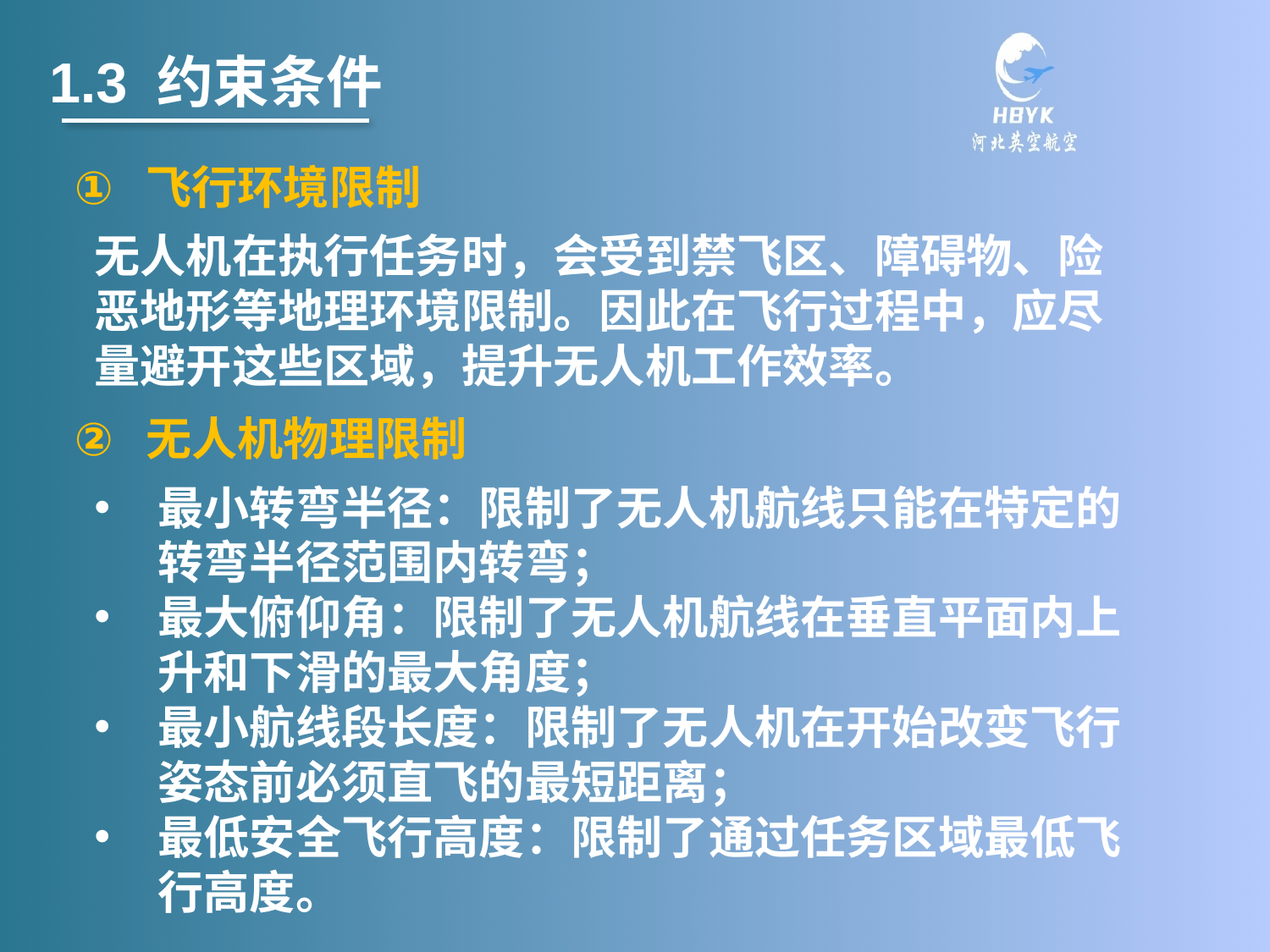

1.3 约束条件

飞行环境限制
无人机在执行任务时，会受到禁飞区、障碍物、险恶地形等地理环境限制。因此在飞行过程中，应尽量避开这些区域，提升无人机工作效率。
无人机物理限制
最小转弯半径：限制了无人机航线只能在特定的转弯半径范围内转弯；
最大俯仰角：限制了无人机航线在垂直平面内上升和下滑的最大角度；
最小航线段长度：限制了无人机在开始改变飞行姿态前必须直飞的最短距离；
最低安全飞行高度：限制了通过任务区域最低飞行高度。